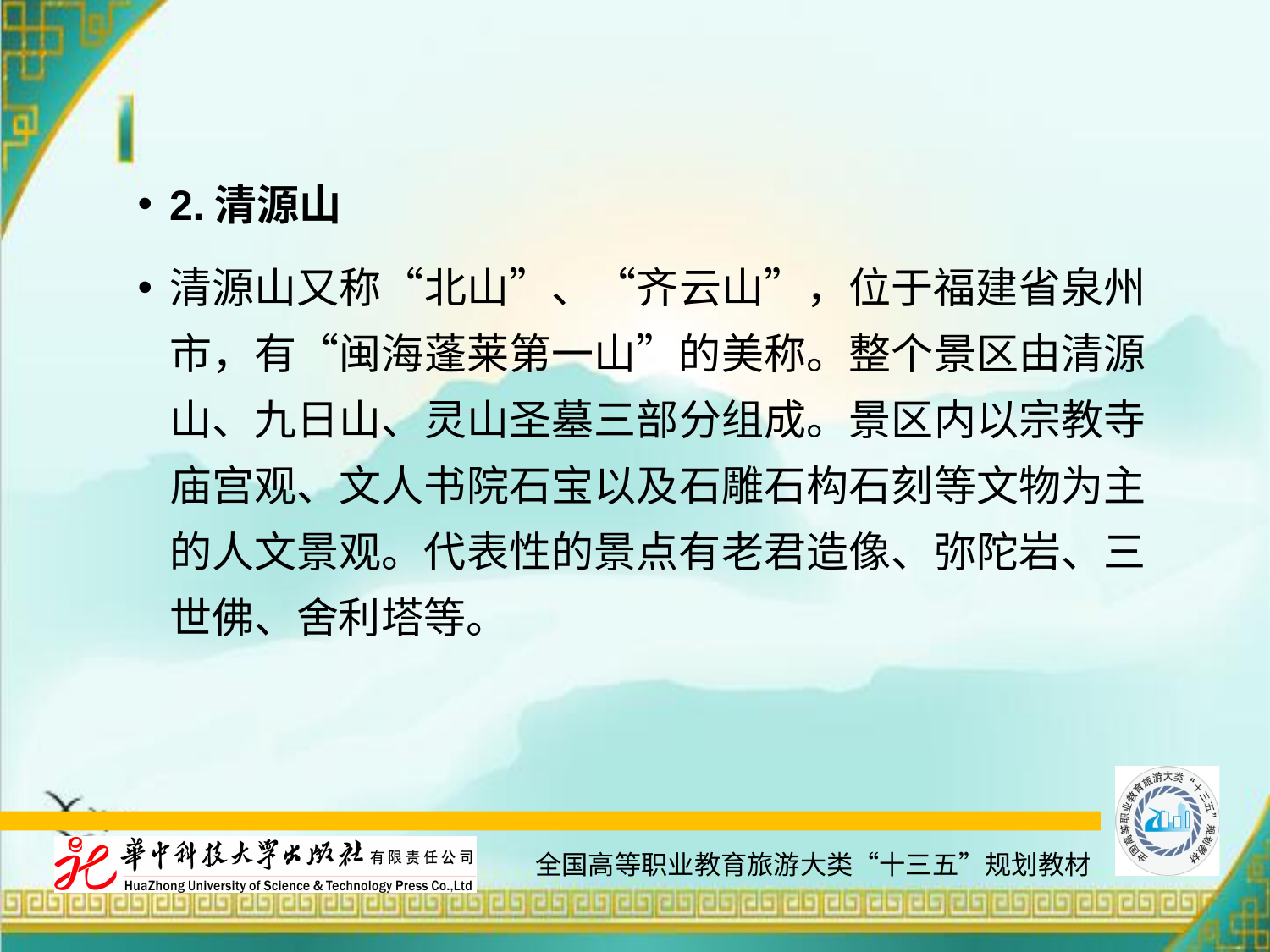

#
2.清源山
清源山又称“北山”、“齐云山”，位于福建省泉州市，有“闽海蓬莱第一山”的美称。整个景区由清源山、九日山、灵山圣墓三部分组成。景区内以宗教寺庙宫观、文人书院石宝以及石雕石构石刻等文物为主的人文景观。代表性的景点有老君造像、弥陀岩、三世佛、舍利塔等。